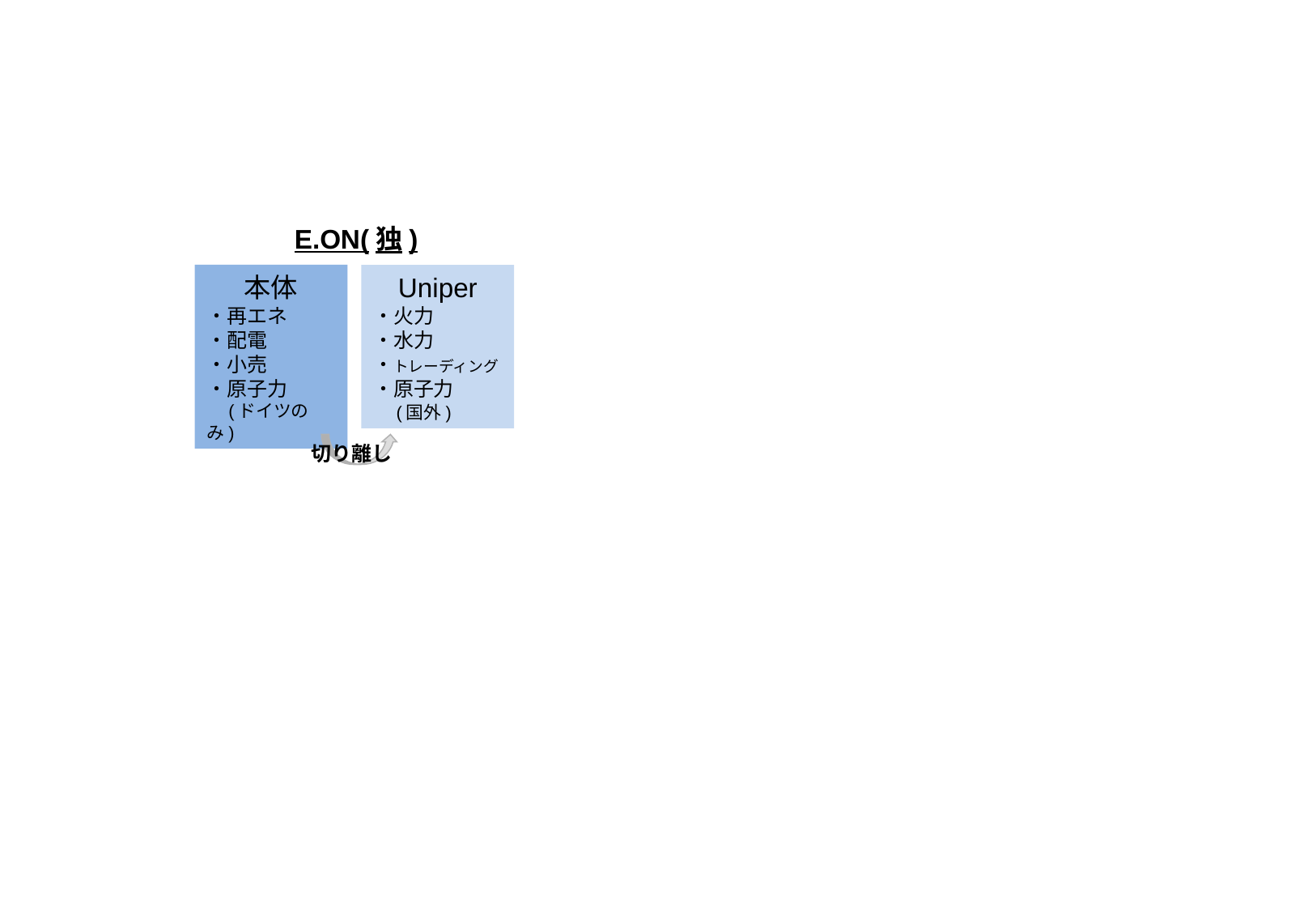

E.ON(独)
本体
・再エネ
・配電
・小売
・原子力
　(ドイツのみ)
Uniper
・火力
・水力
・トレーディング
・原子力
　(国外)

切り離し